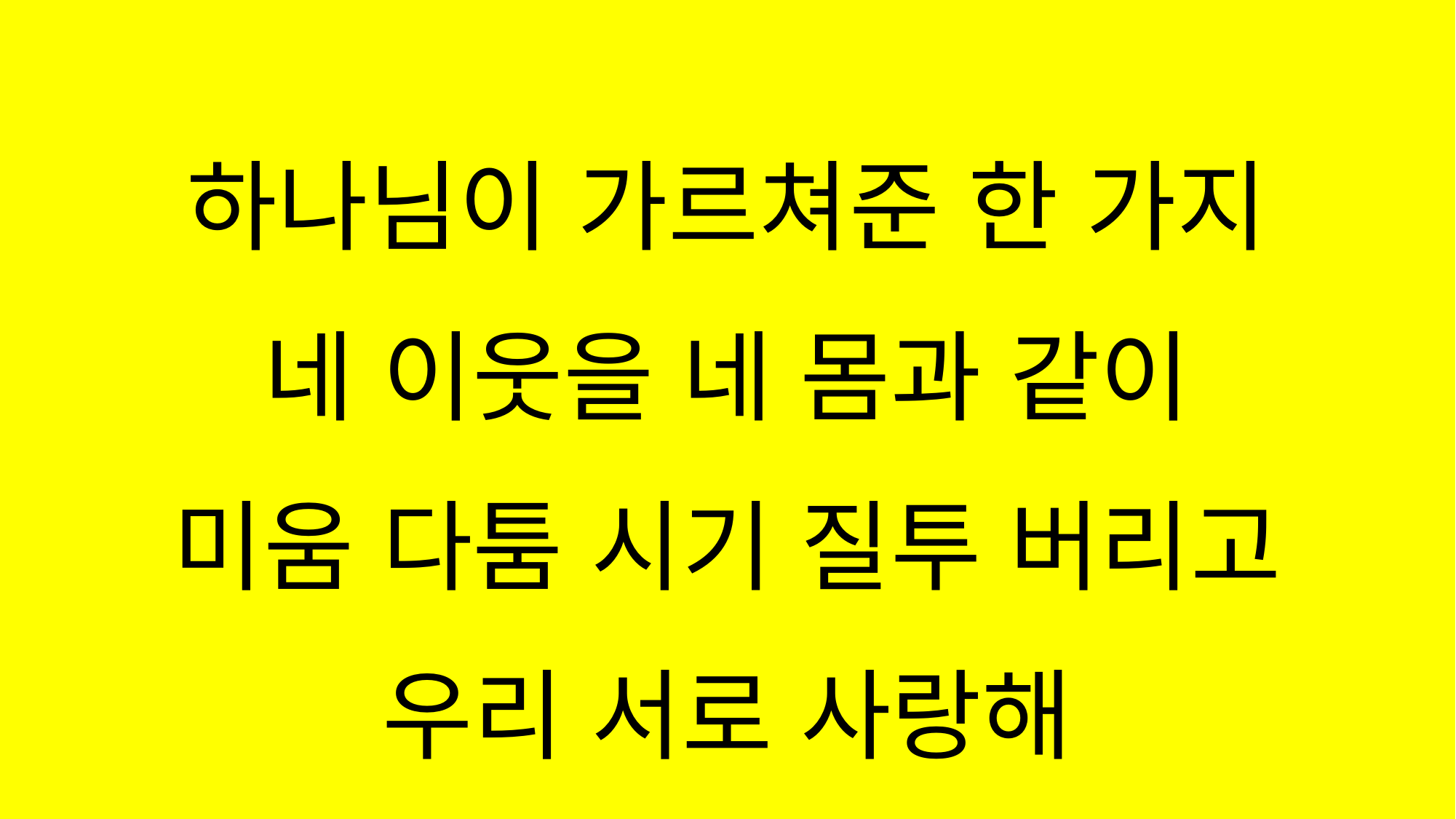

#
하나님이 가르쳐준 한 가지

네 이웃을 네 몸과 같이

미움 다툼 시기 질투 버리고

우리 서로 사랑해